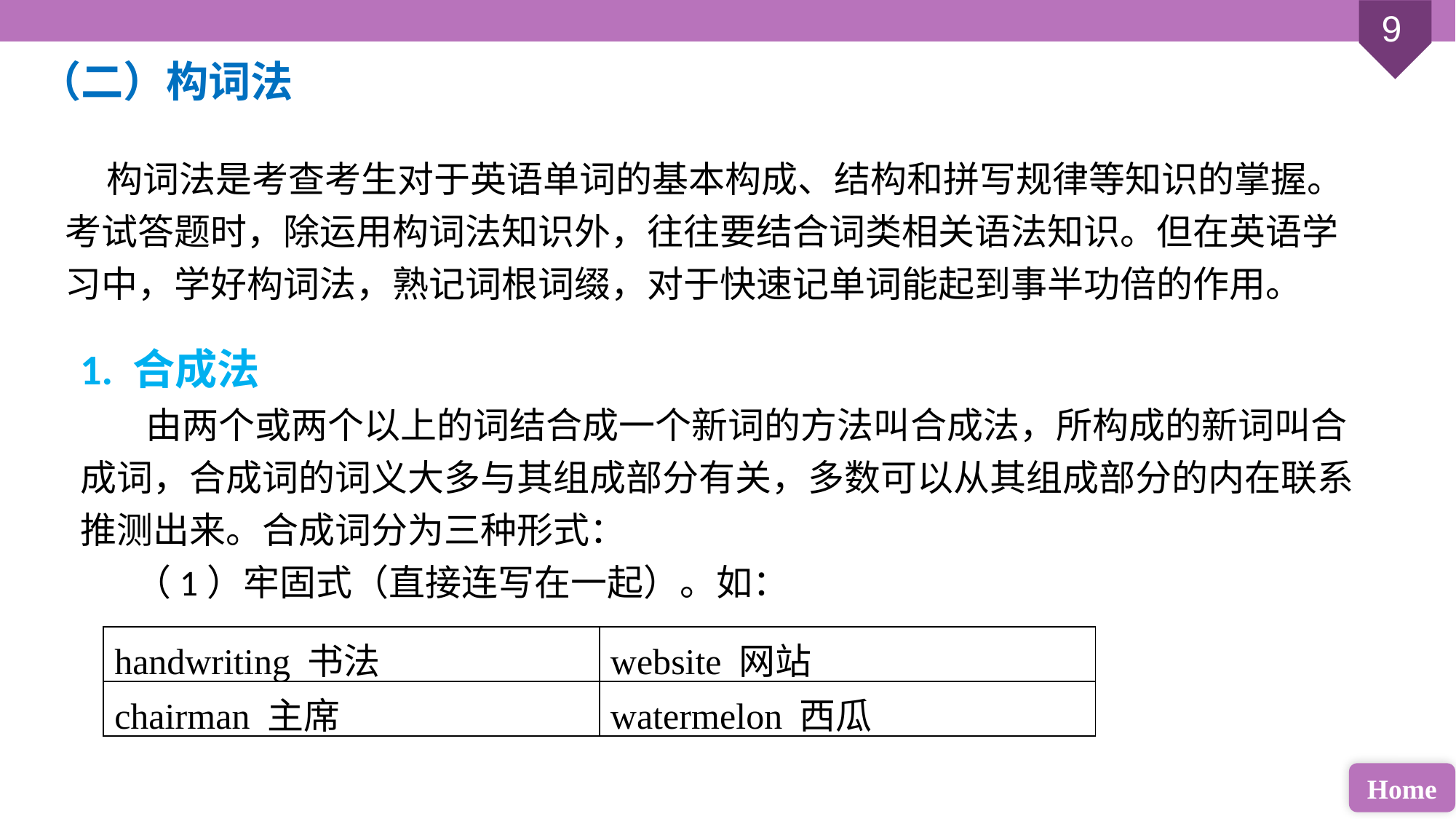

（二）构词法
    构词法是考查考生对于英语单词的基本构成、结构和拼写规律等知识的掌握。考试答题时，除运用构词法知识外，往往要结合词类相关语法知识。但在英语学习中，学好构词法，熟记词根词缀，对于快速记单词能起到事半功倍的作用。
1. 合成法
       由两个或两个以上的词结合成一个新词的方法叫合成法，所构成的新词叫合成词，合成词的词义大多与其组成部分有关，多数可以从其组成部分的内在联系推测出来。合成词分为三种形式：
（1）牢固式（直接连写在一起）。如：
| handwriting 书法 | website 网站 |
| --- | --- |
| chairman 主席 | watermelon 西瓜 |